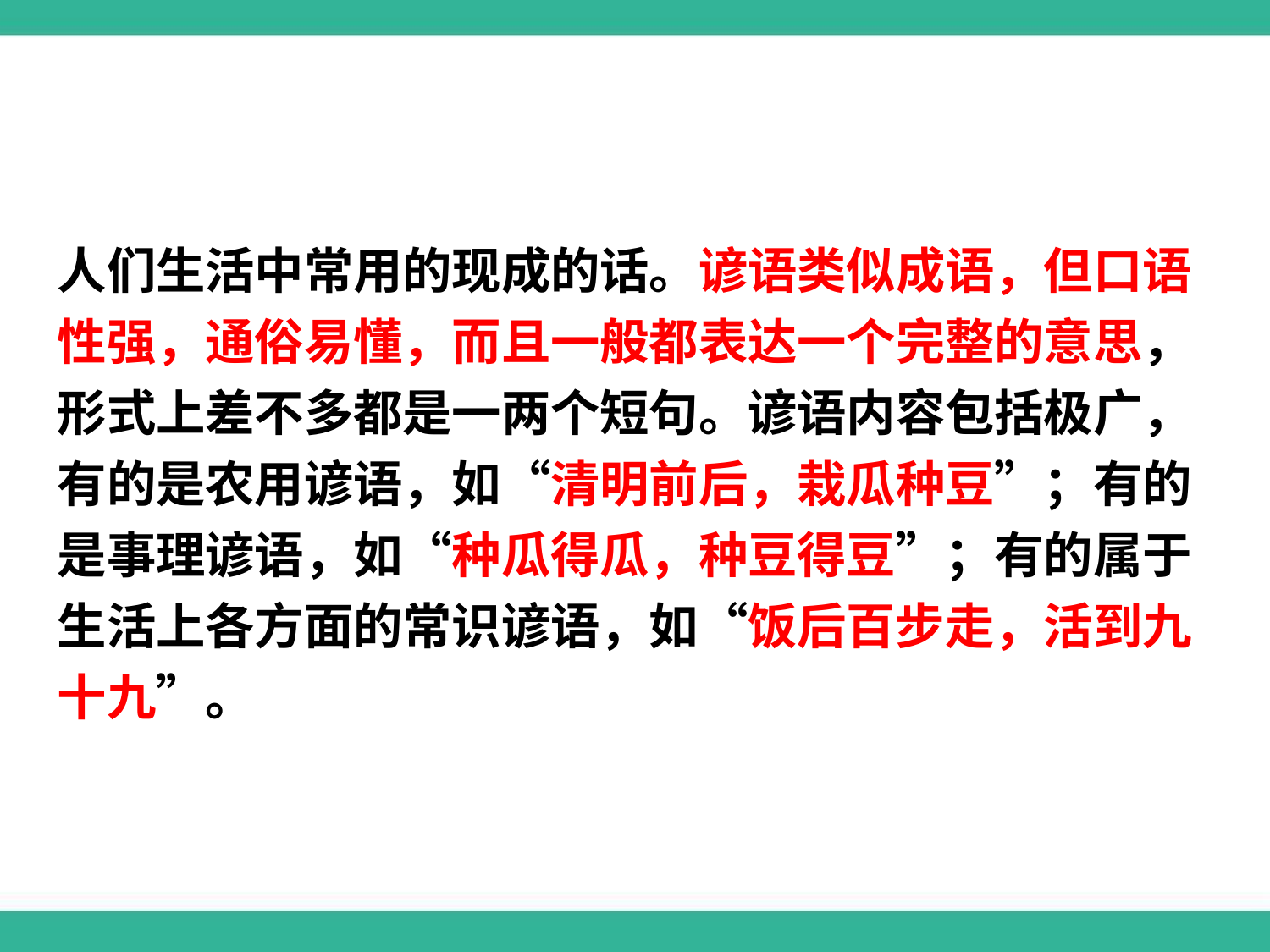

人们生活中常用的现成的话。谚语类似成语，但口语性强，通俗易懂，而且一般都表达一个完整的意思，形式上差不多都是一两个短句。谚语内容包括极广，有的是农用谚语，如“清明前后，栽瓜种豆”；有的是事理谚语，如“种瓜得瓜，种豆得豆”；有的属于生活上各方面的常识谚语，如“饭后百步走，活到九十九”。